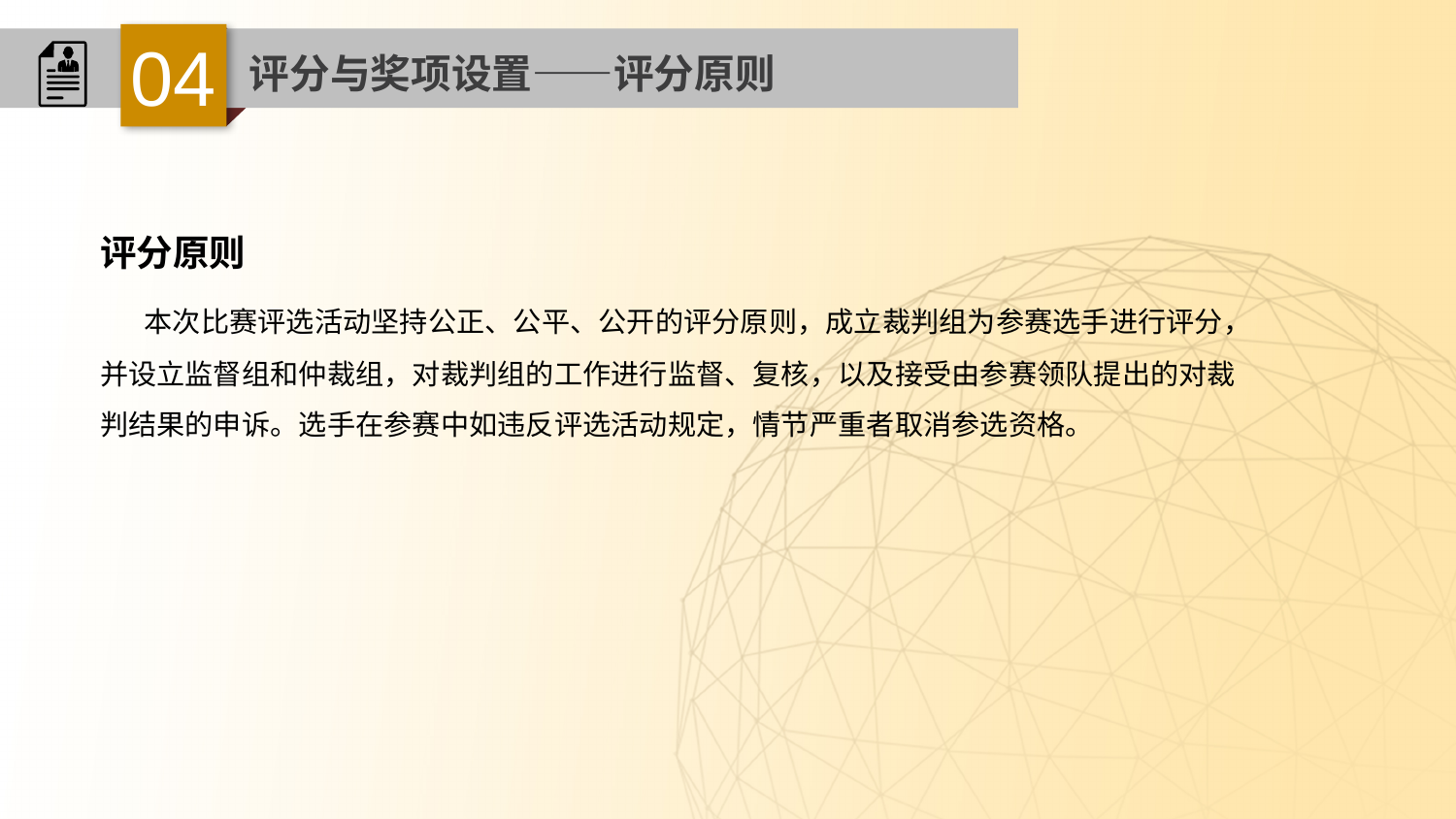

04

评分与奖项设置——评分原则

评分原则
     本次比赛评选活动坚持公正、公平、公开的评分原则，成立裁判组为参赛选手进行评分，并设立监督组和仲裁组，对裁判组的工作进行监督、复核，以及接受由参赛领队提出的对裁判结果的申诉。选手在参赛中如违反评选活动规定，情节严重者取消参选资格。